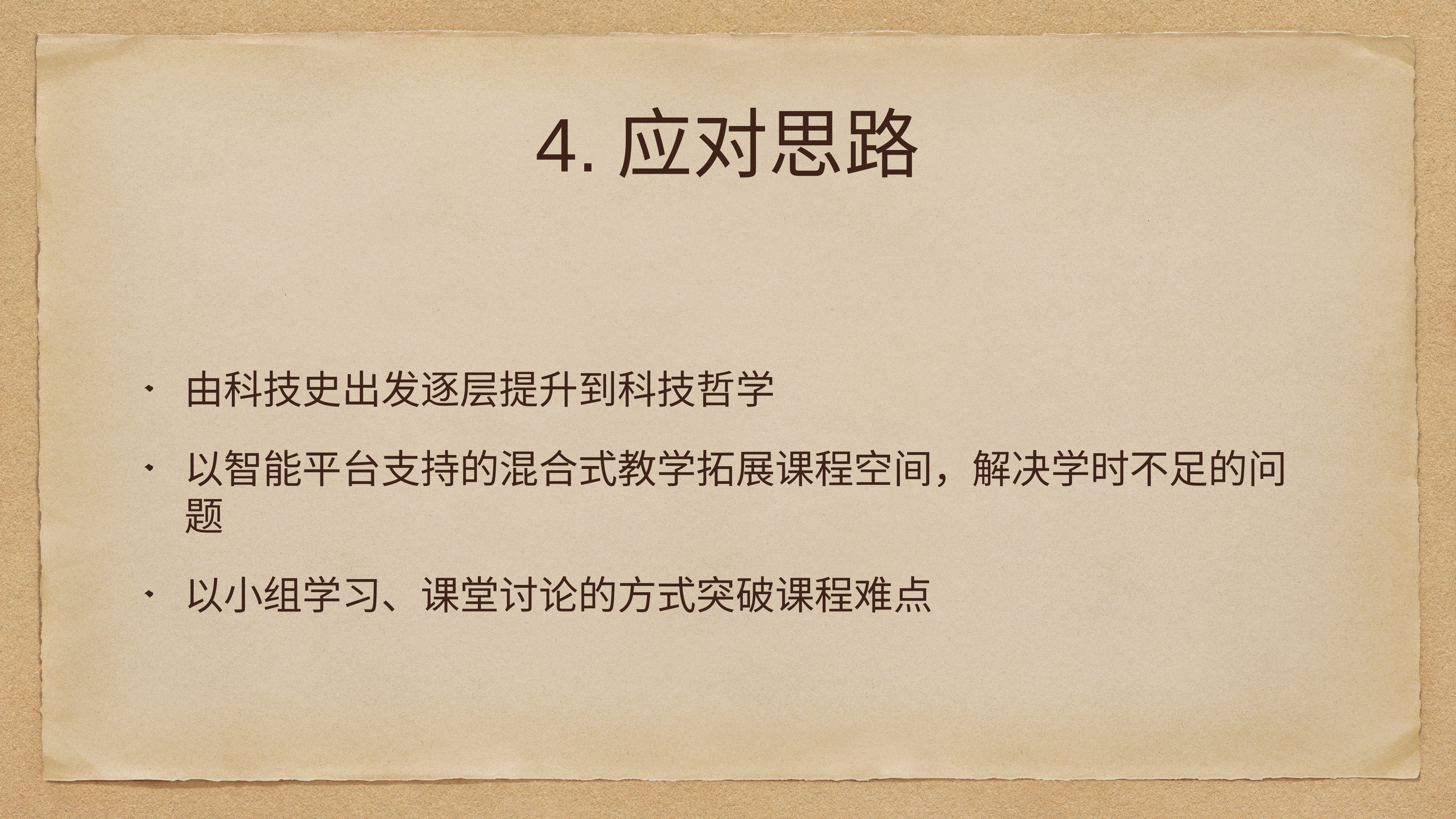

# 4.应对思路
由科技史出发逐层提升到科技哲学
以智能平台支持的混合式教学拓展课程空间，解决学时不足的问题
以小组学习、课堂讨论的方式突破课程难点